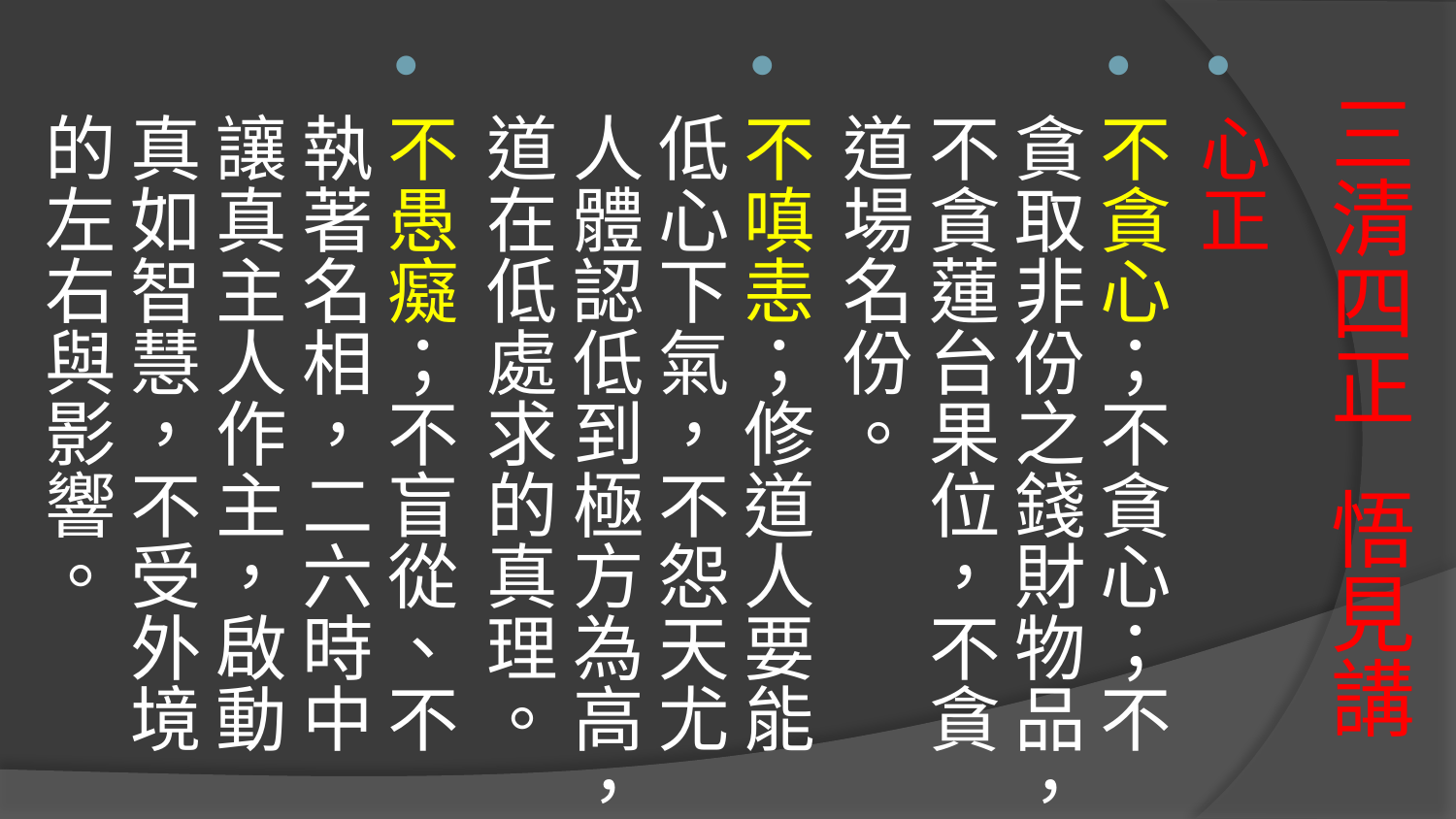

心正
不貪心；不貪心；不貪取非份之錢財物品，不貪蓮台果位，不貪道場名份。
不嗔恚；修道人要能低心下氣，不怨天尤人體認低到極方為高，道在低處求的真理。
不愚癡；不盲從、不執著名相，二六時中讓真主人作主，啟動真如智慧，不受外境的左右與影響。
# 三清四正   悟見講